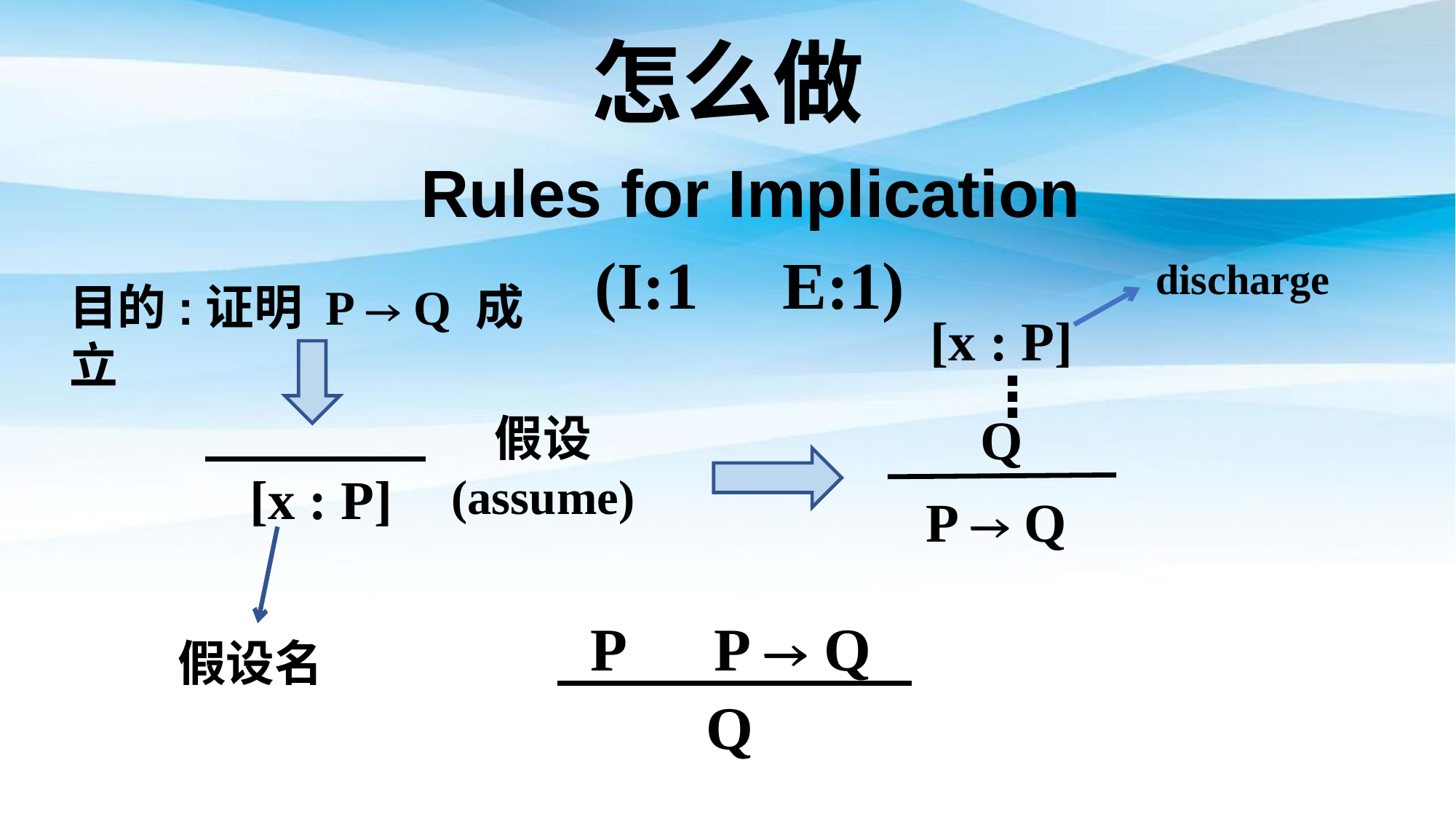

怎么做
# Rules for Implication
(I:1     E:1)
discharge
目的:证明 P → Q 成立
[x : P]

⋮
Q
假设
(assume)

[x : P]
P → Q
P      P → Q
假设名
Q